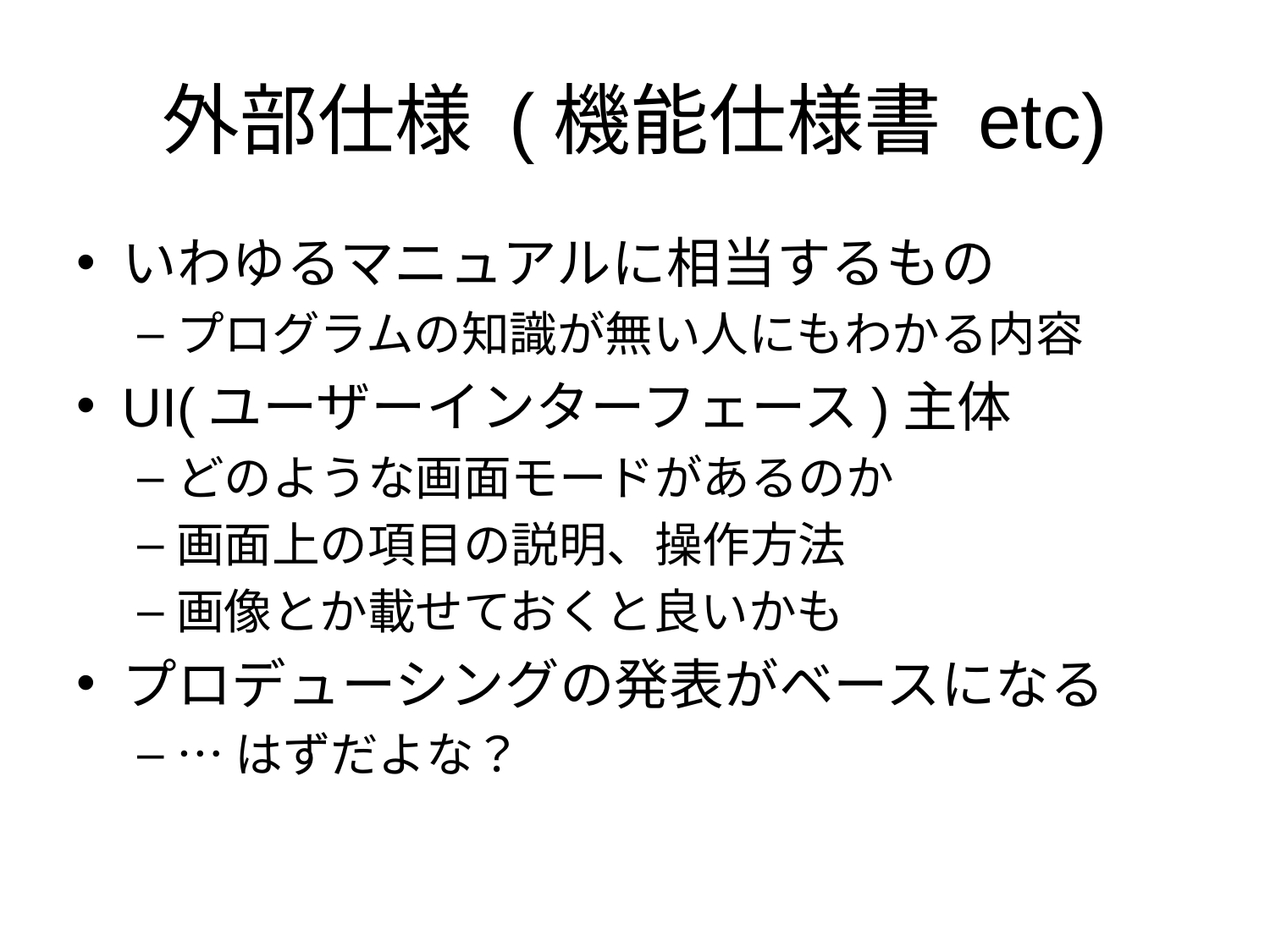

# 外部仕様 (機能仕様書 etc)
いわゆるマニュアルに相当するもの
プログラムの知識が無い人にもわかる内容
UI(ユーザーインターフェース)主体
どのような画面モードがあるのか
画面上の項目の説明、操作方法
画像とか載せておくと良いかも
プロデューシングの発表がベースになる
…はずだよな？